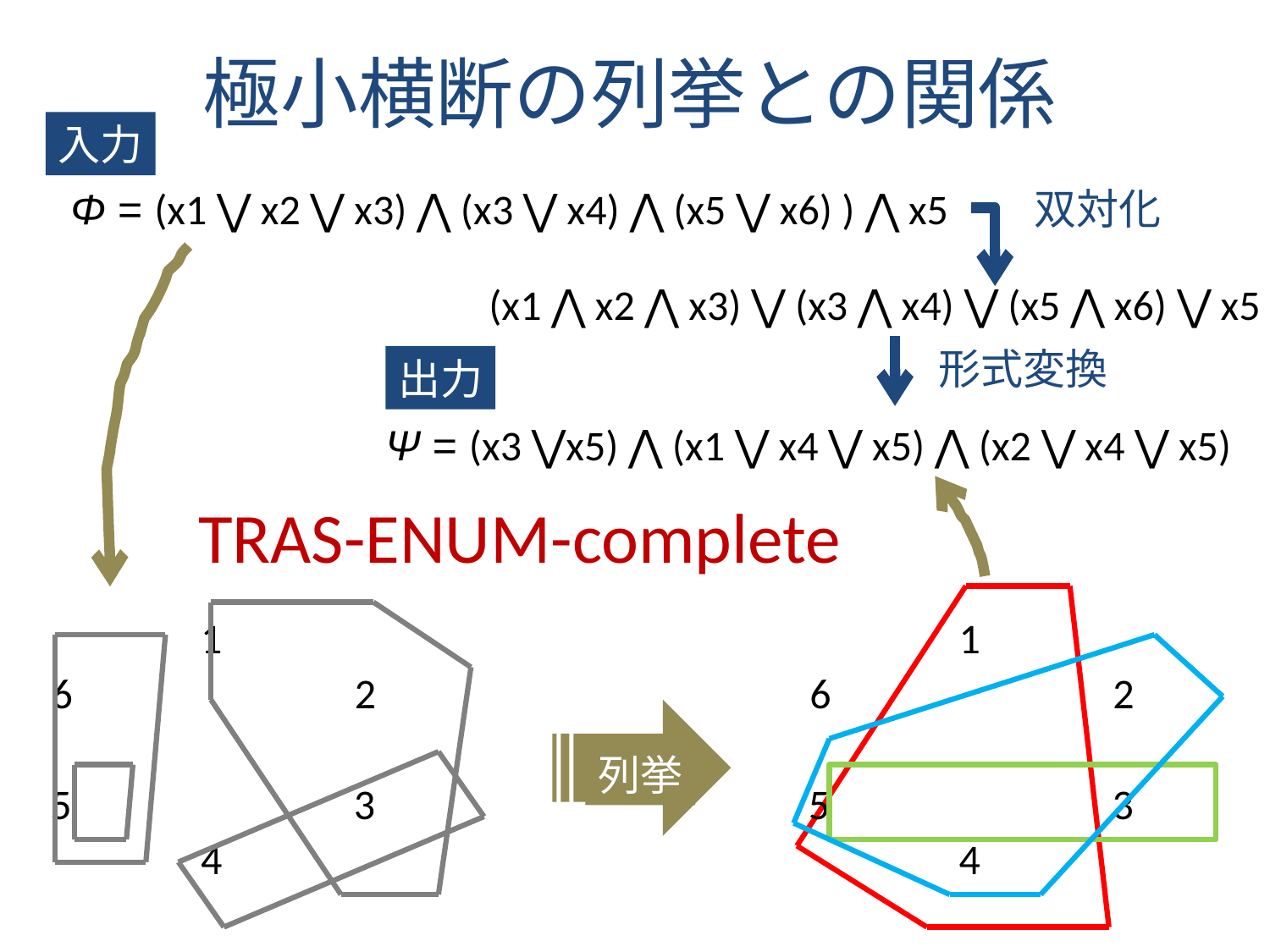

# 極小横断の列挙との関係
入力
Φ = (x1 ⋁ x2 ⋁ x3) ⋀ (x3 ⋁ x4) ⋀ (x5 ⋁ x6) ) ⋀ x5
双対化

(x1 ⋀ x2 ⋀ x3) ⋁ (x3 ⋀ x4) ⋁ (x5 ⋀ x6) ⋁ x5
形式変換
出力
Ψ = (x3 ⋁x5) ⋀ (x1 ⋁ x4 ⋁ x5) ⋀ (x2 ⋁ x4 ⋁ x5)

TRAS-ENUM-complete
1
6
2

5
3
4
1
6
2
5
3
4

列挙